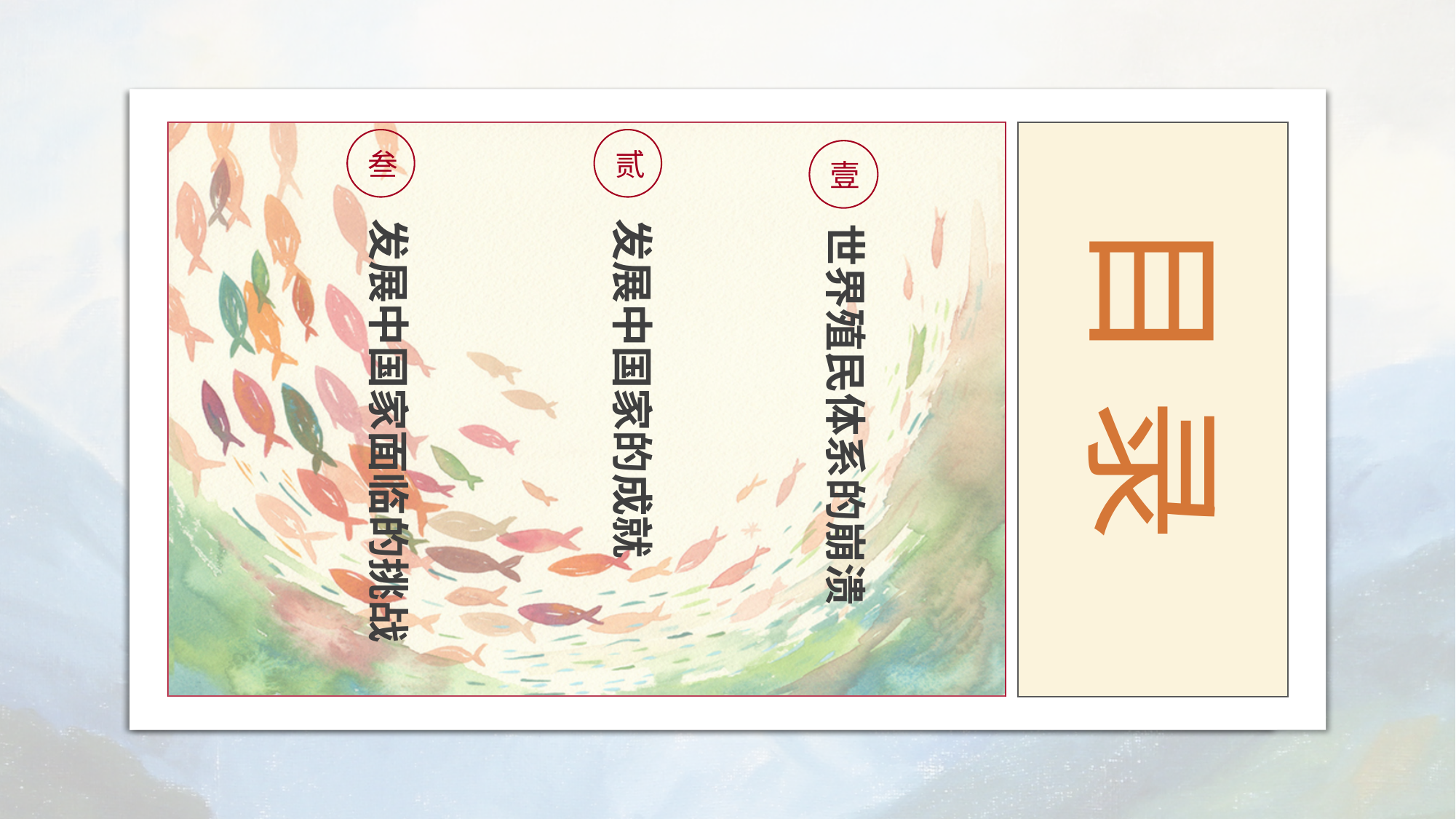

叁
贰
壹
发展中国家面临的挑战
目 录
发展中国家的成就
世界殖民体系的崩溃